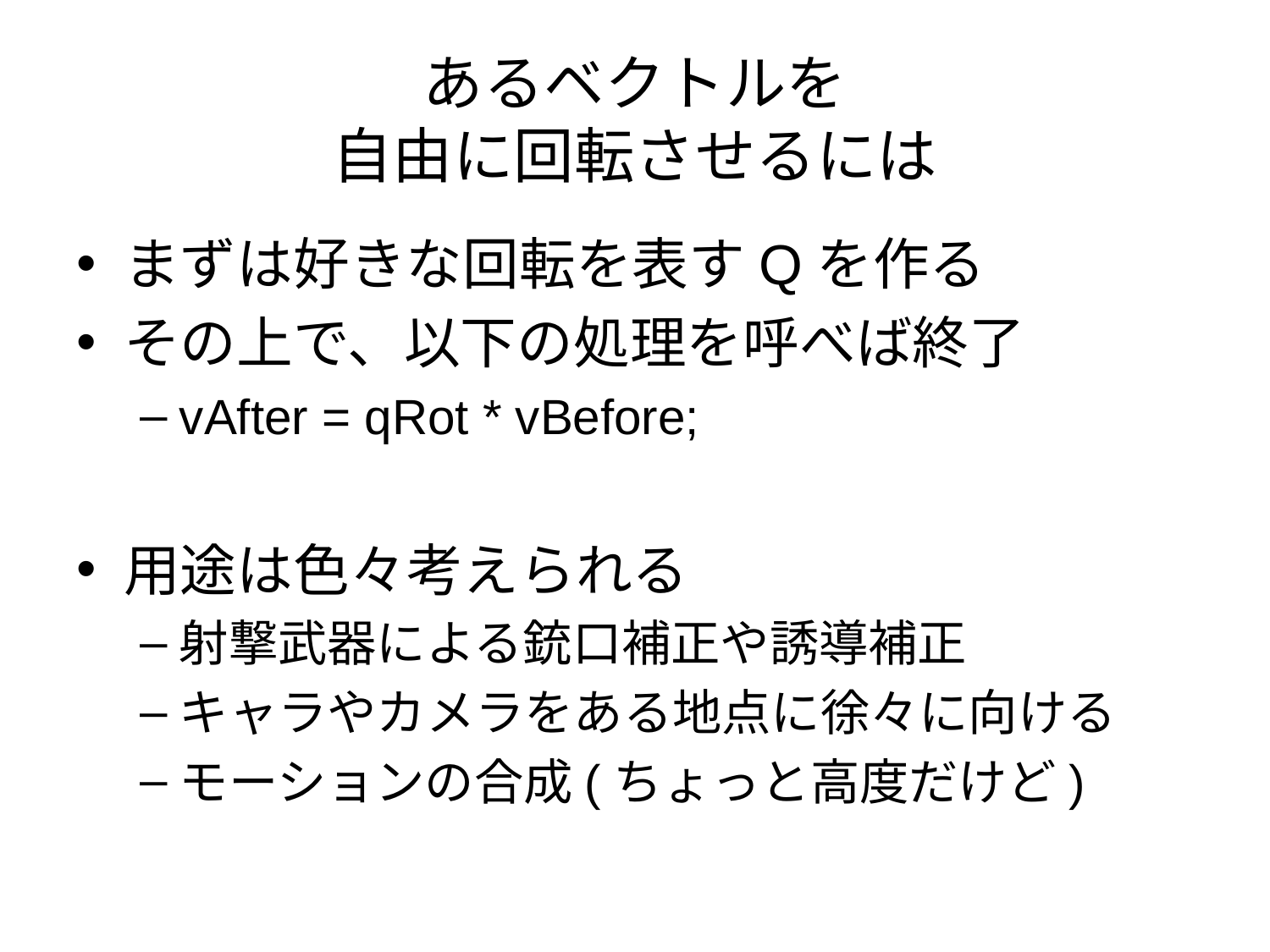

# あるベクトルを 自由に回転させるには
まずは好きな回転を表すQを作る
その上で、以下の処理を呼べば終了
vAfter = qRot * vBefore;

用途は色々考えられる
射撃武器による銃口補正や誘導補正
キャラやカメラをある地点に徐々に向ける
モーションの合成(ちょっと高度だけど)